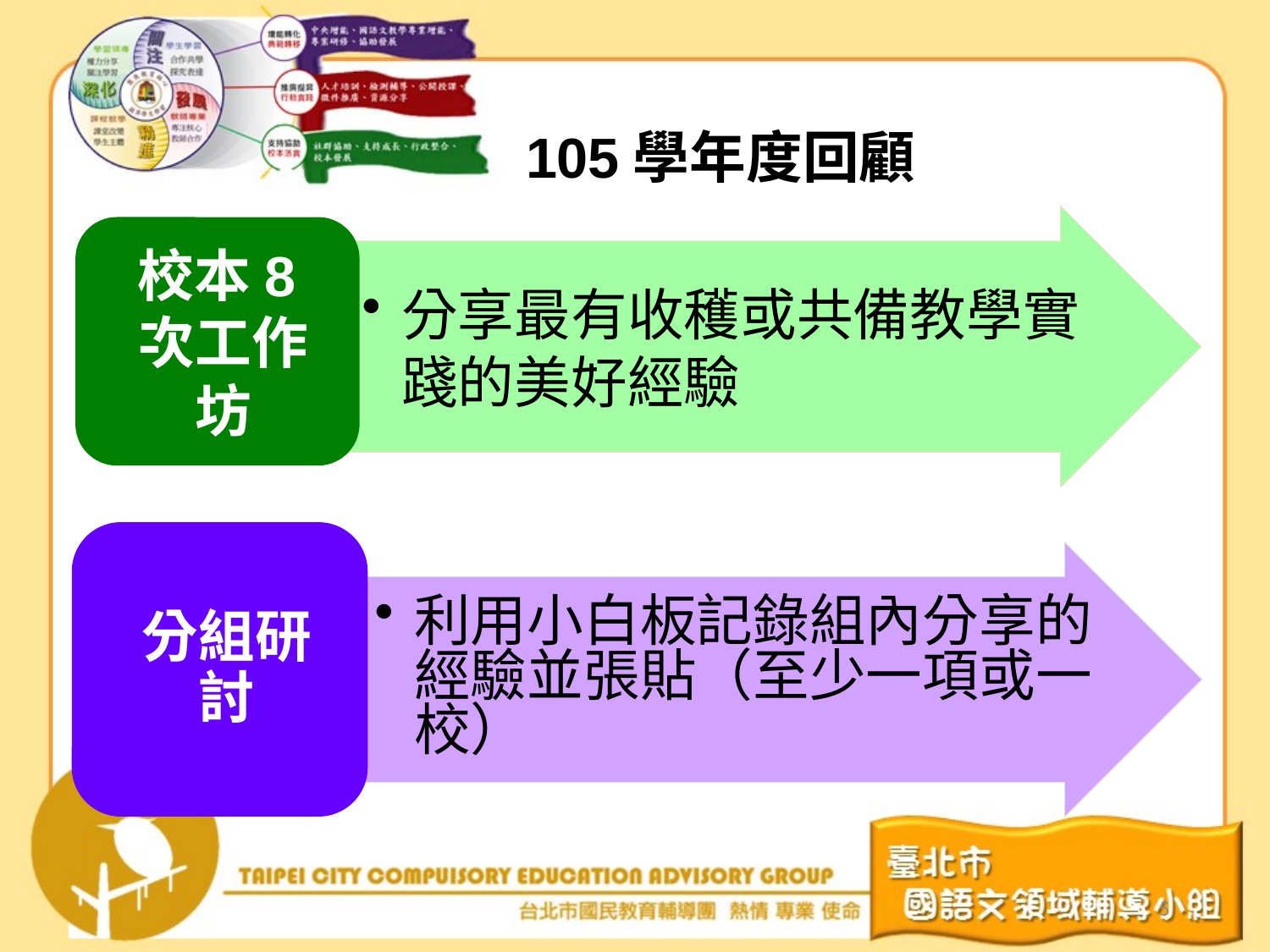

105學年度回顧
分享最有收穫或共備教學實踐的美好經驗
校本8次工作坊
利用小白板記錄組內分享的經驗並張貼（至少一項或一校）
分組研討
5